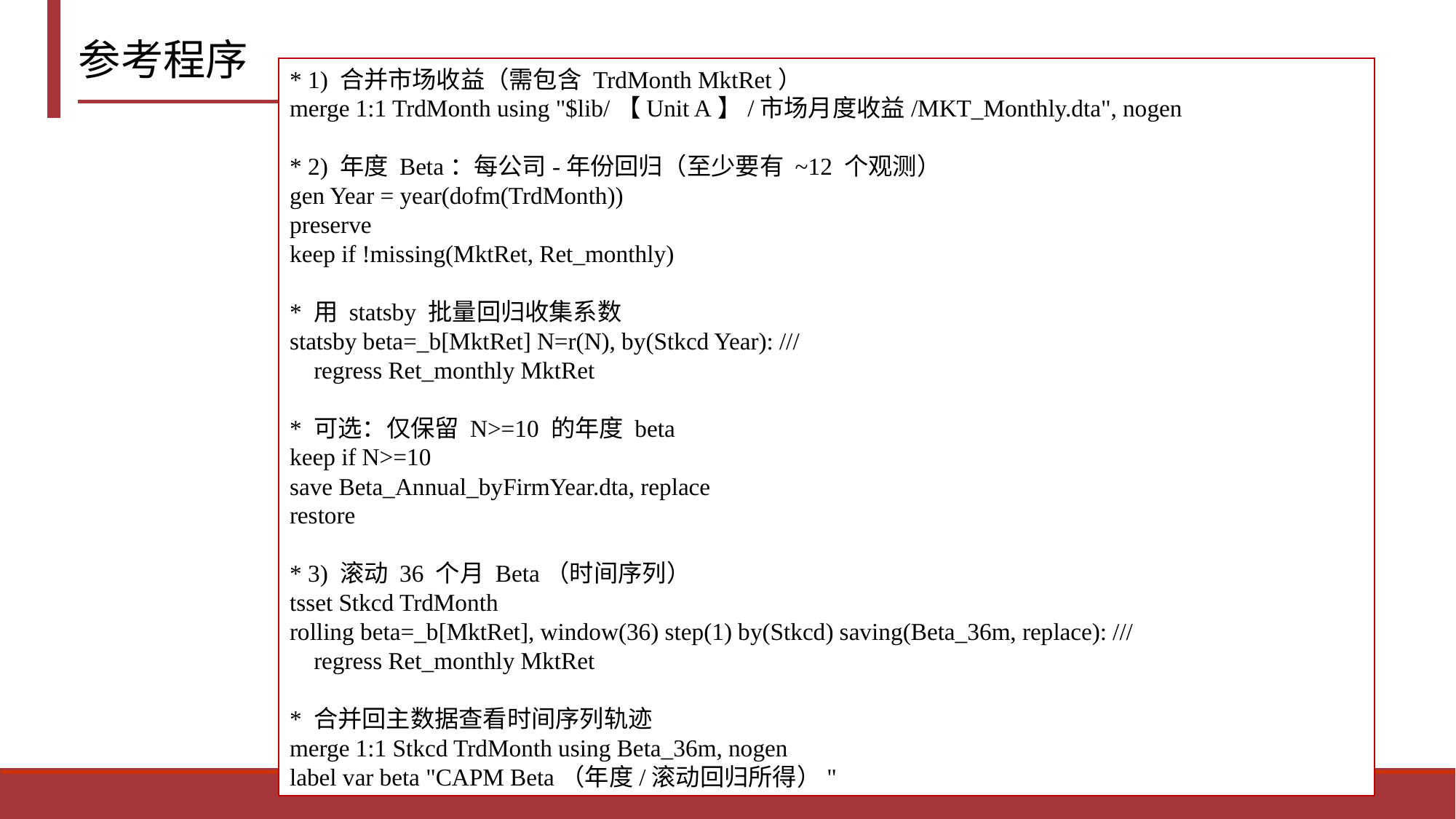

# 参考程序
* 1) 合并市场收益（需包含 TrdMonth MktRet）
merge 1:1 TrdMonth using "$lib/【Unit A】/市场月度收益/MKT_Monthly.dta", nogen

* 2) 年度 Beta：每公司-年份回归（至少要有 ~12 个观测）
gen Year = year(dofm(TrdMonth))
preserve
keep if !missing(MktRet, Ret_monthly)

* 用 statsby 批量回归收集系数
statsby beta=_b[MktRet] N=r(N), by(Stkcd Year): ///
    regress Ret_monthly MktRet

* 可选：仅保留 N>=10 的年度 beta
keep if N>=10
save Beta_Annual_byFirmYear.dta, replace
restore

* 3) 滚动 36 个月 Beta（时间序列）
tsset Stkcd TrdMonth
rolling beta=_b[MktRet], window(36) step(1) by(Stkcd) saving(Beta_36m, replace): ///
    regress Ret_monthly MktRet

* 合并回主数据查看时间序列轨迹
merge 1:1 Stkcd TrdMonth using Beta_36m, nogen
label var beta "CAPM Beta（年度/滚动回归所得）"